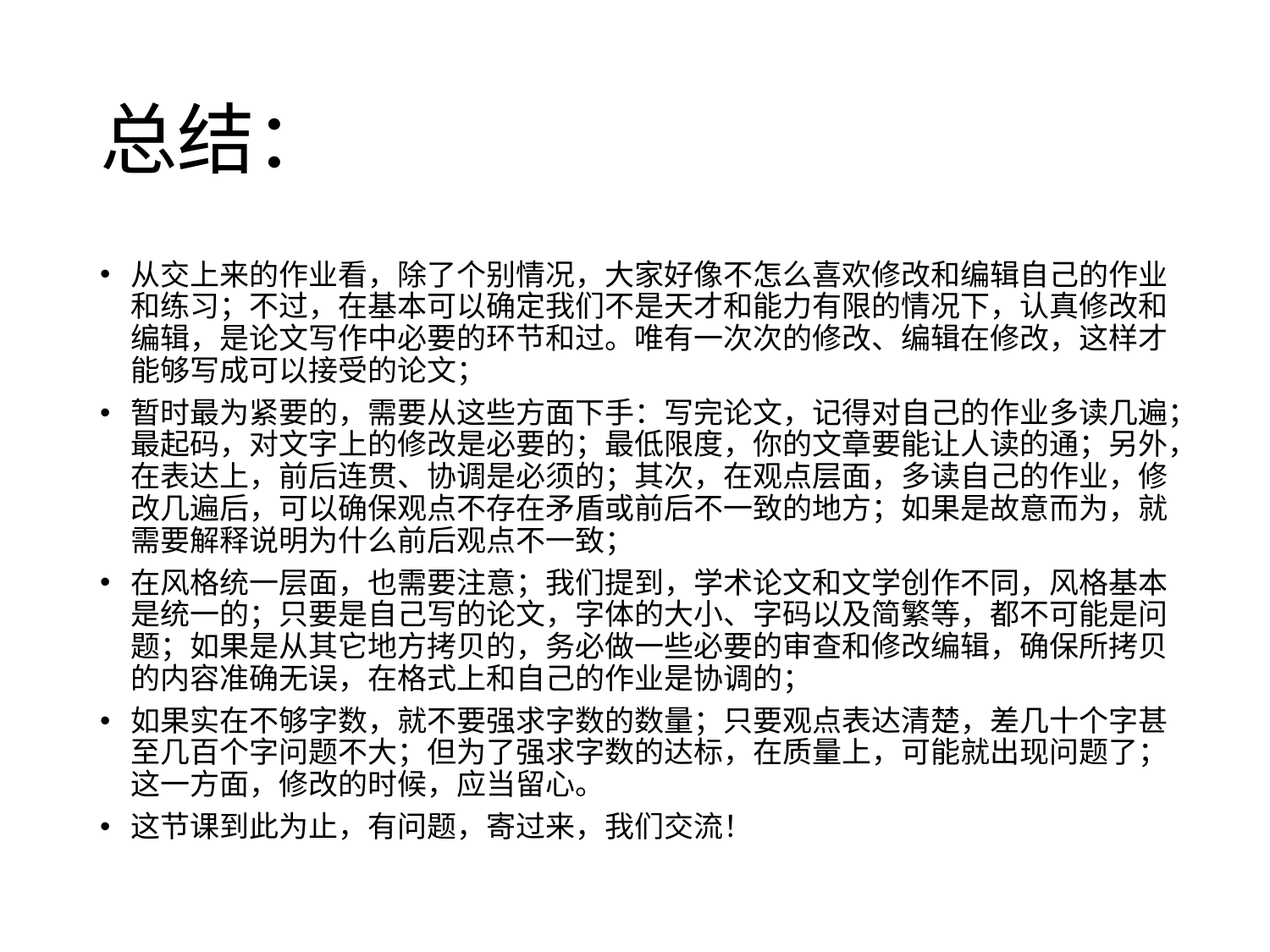

# 总结：
从交上来的作业看，除了个别情况，大家好像不怎么喜欢修改和编辑自己的作业和练习；不过，在基本可以确定我们不是天才和能力有限的情况下，认真修改和编辑，是论文写作中必要的环节和过。唯有一次次的修改、编辑在修改，这样才能够写成可以接受的论文；
暂时最为紧要的，需要从这些方面下手：写完论文，记得对自己的作业多读几遍；最起码，对文字上的修改是必要的；最低限度，你的文章要能让人读的通；另外，在表达上，前后连贯、协调是必须的；其次，在观点层面，多读自己的作业，修改几遍后，可以确保观点不存在矛盾或前后不一致的地方；如果是故意而为，就需要解释说明为什么前后观点不一致；
在风格统一层面，也需要注意；我们提到，学术论文和文学创作不同，风格基本是统一的；只要是自己写的论文，字体的大小、字码以及简繁等，都不可能是问题；如果是从其它地方拷贝的，务必做一些必要的审查和修改编辑，确保所拷贝的内容准确无误，在格式上和自己的作业是协调的；
如果实在不够字数，就不要强求字数的数量；只要观点表达清楚，差几十个字甚至几百个字问题不大；但为了强求字数的达标，在质量上，可能就出现问题了；这一方面，修改的时候，应当留心。
这节课到此为止，有问题，寄过来，我们交流！